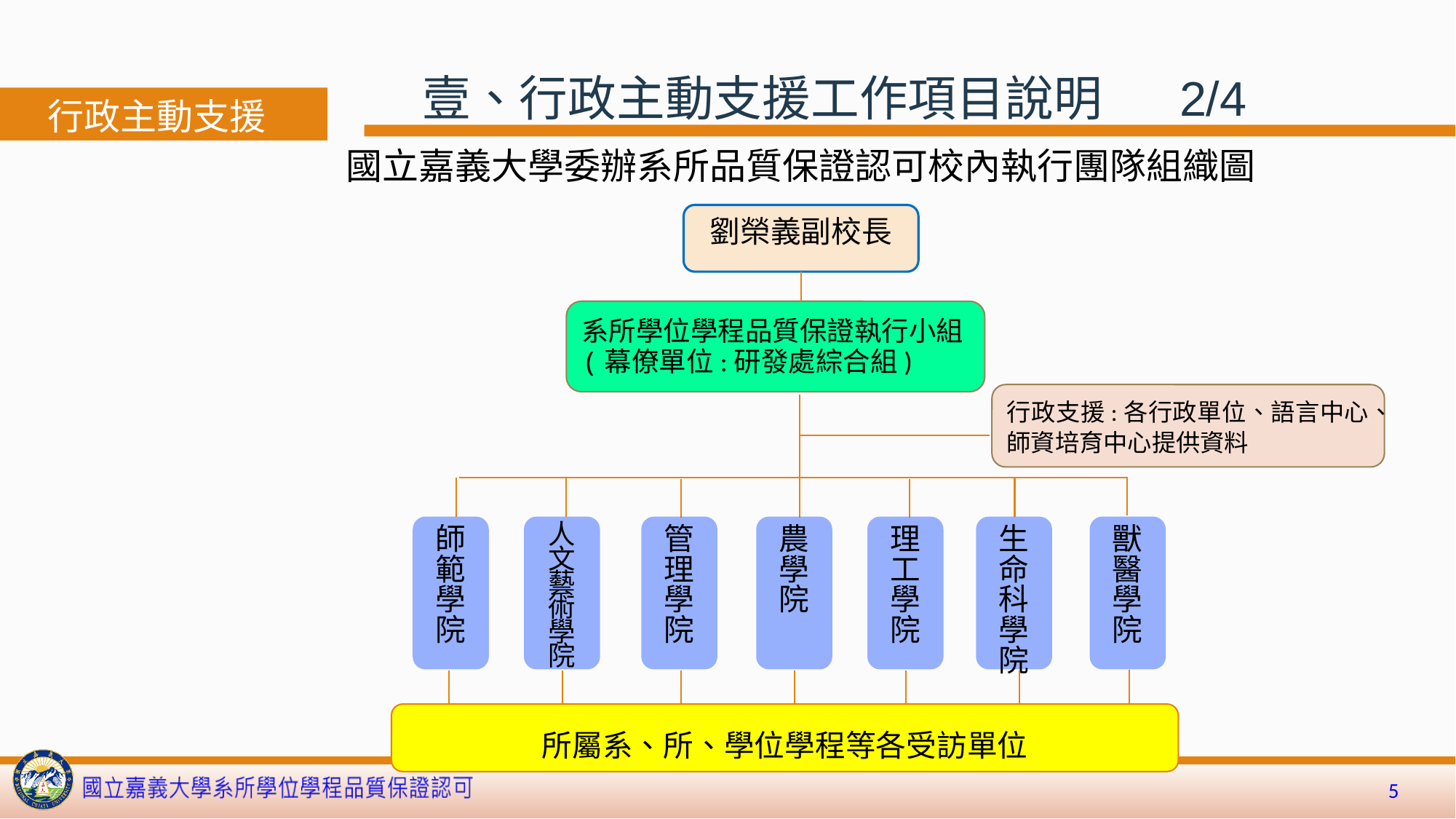

壹、行政主動支援工作項目說明      2/4
行政主動支援
國立嘉義大學委辦系所品質保證認可校內執行團隊組織圖

劉榮義副校長
系所學位學程品質保證執行小組
(幕僚單位:研發處綜合組)
行政支援:各行政單位、語言中心、師資培育中心提供資料
師範學院
人文藝術學院
管理學院
農學院
理工學院
生命科學院
獸醫學院
所屬系、所、學位學程等各受訪單位
5